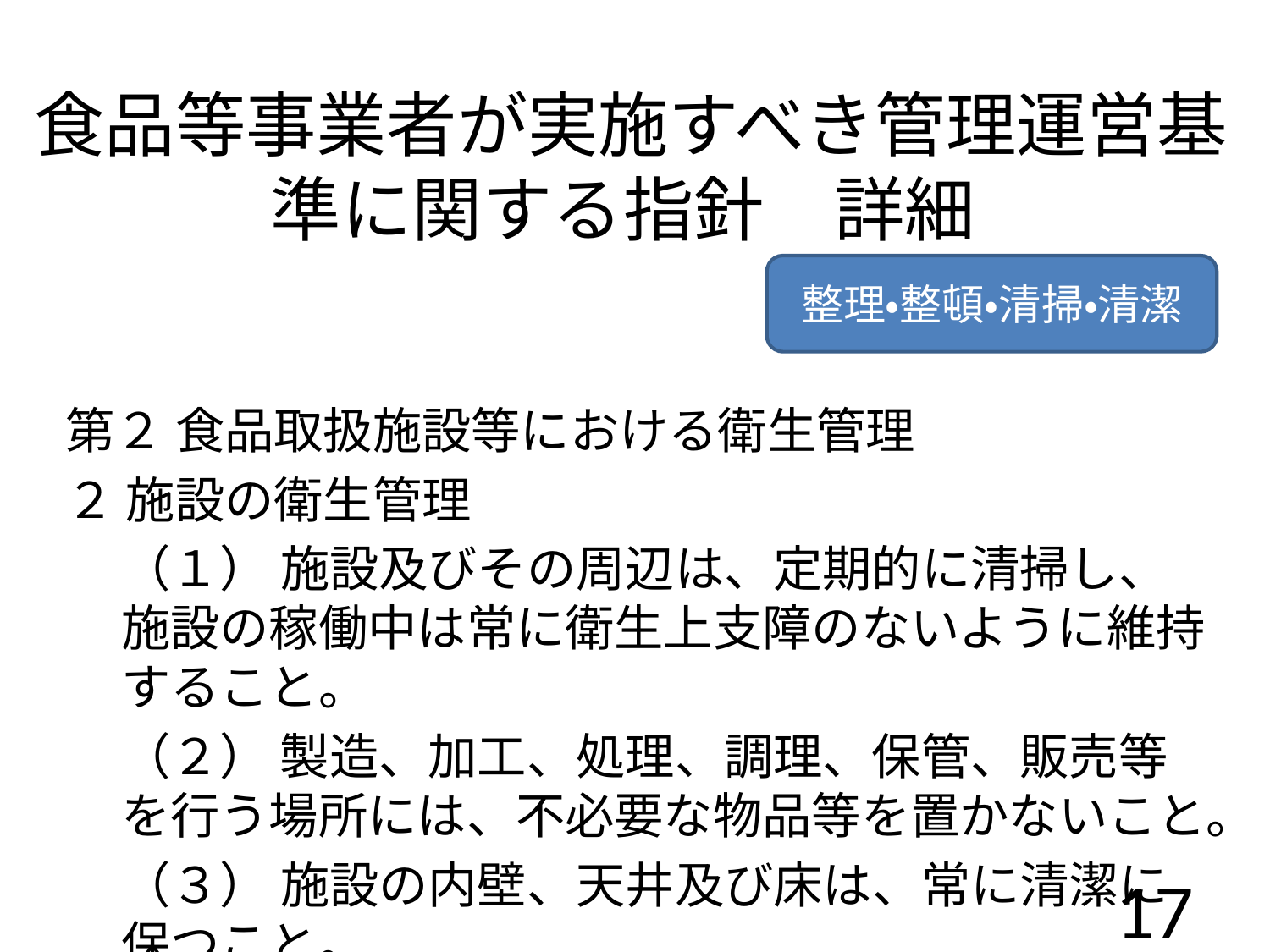

食品等事業者が実施すべき管理運営基準に関する指針　詳細
整理・整頓・清掃・清潔
第２ 食品取扱施設等における衛生管理
２ 施設の衛生管理
（１） 施設及びその周辺は、定期的に清掃し、施設の稼働中は常に衛生上支障のないように維持すること。
（２） 製造、加工、処理、調理、保管、販売等を行う場所には、不必要な物品等を置かないこと。
（３） 施設の内壁、天井及び床は、常に清潔に保つこと。
17